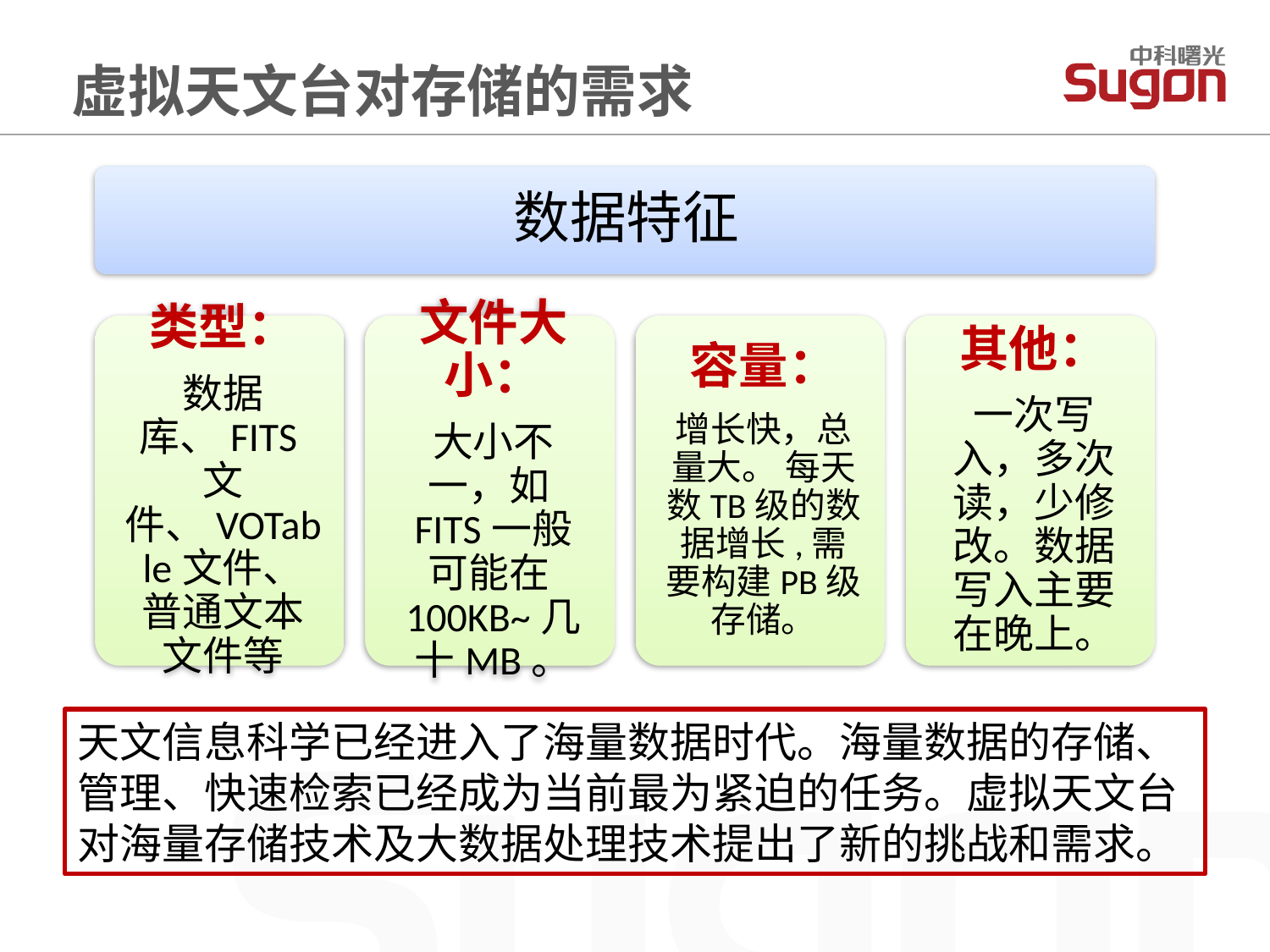

虚拟天文台对存储的需求
数据特征
类型：
数据库、FITS文件、VOTable文件、普通文本文件等
文件大小：
大小不一，如FITS一般可能在100KB~几十MB。
容量：
增长快，总量大。 每天数TB级的数据增长,需要构建PB级存储。
其他：
一次写入，多次读，少修改。数据写入主要在晚上。
天文信息科学已经进入了海量数据时代。海量数据的存储、管理、快速检索已经成为当前最为紧迫的任务。虚拟天文台对海量存储技术及大数据处理技术提出了新的挑战和需求。